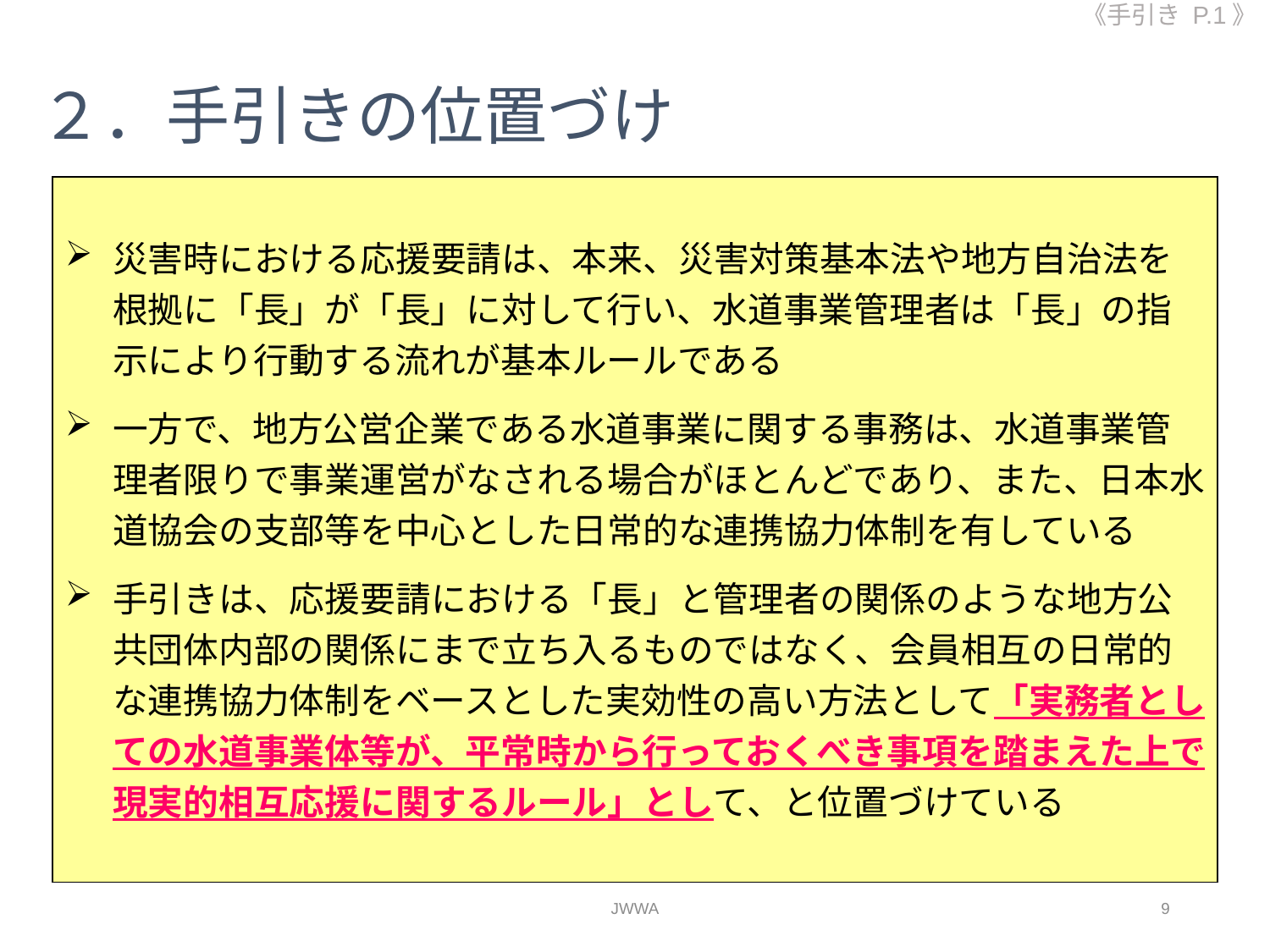

# 《手引き P.1》
２．手引きの位置づけ

災害時における応援要請は、本来、災害対策基本法や地方自治法を根拠に「長」が「長」に対して行い、水道事業管理者は「長」の指示により行動する流れが基本ルールである
一方で、地方公営企業である水道事業に関する事務は、水道事業管理者限りで事業運営がなされる場合がほとんどであり、また、日本水道協会の支部等を中心とした日常的な連携協力体制を有している
手引きは、応援要請における「長」と管理者の関係のような地方公共団体内部の関係にまで立ち入るものではなく、会員相互の日常的な連携協力体制をベースとした実効性の高い方法として「実務者としての水道事業体等が、平常時から行っておくべき事項を踏まえた上で現実的相互応援に関するルール」として、と位置づけている

JWWA
9